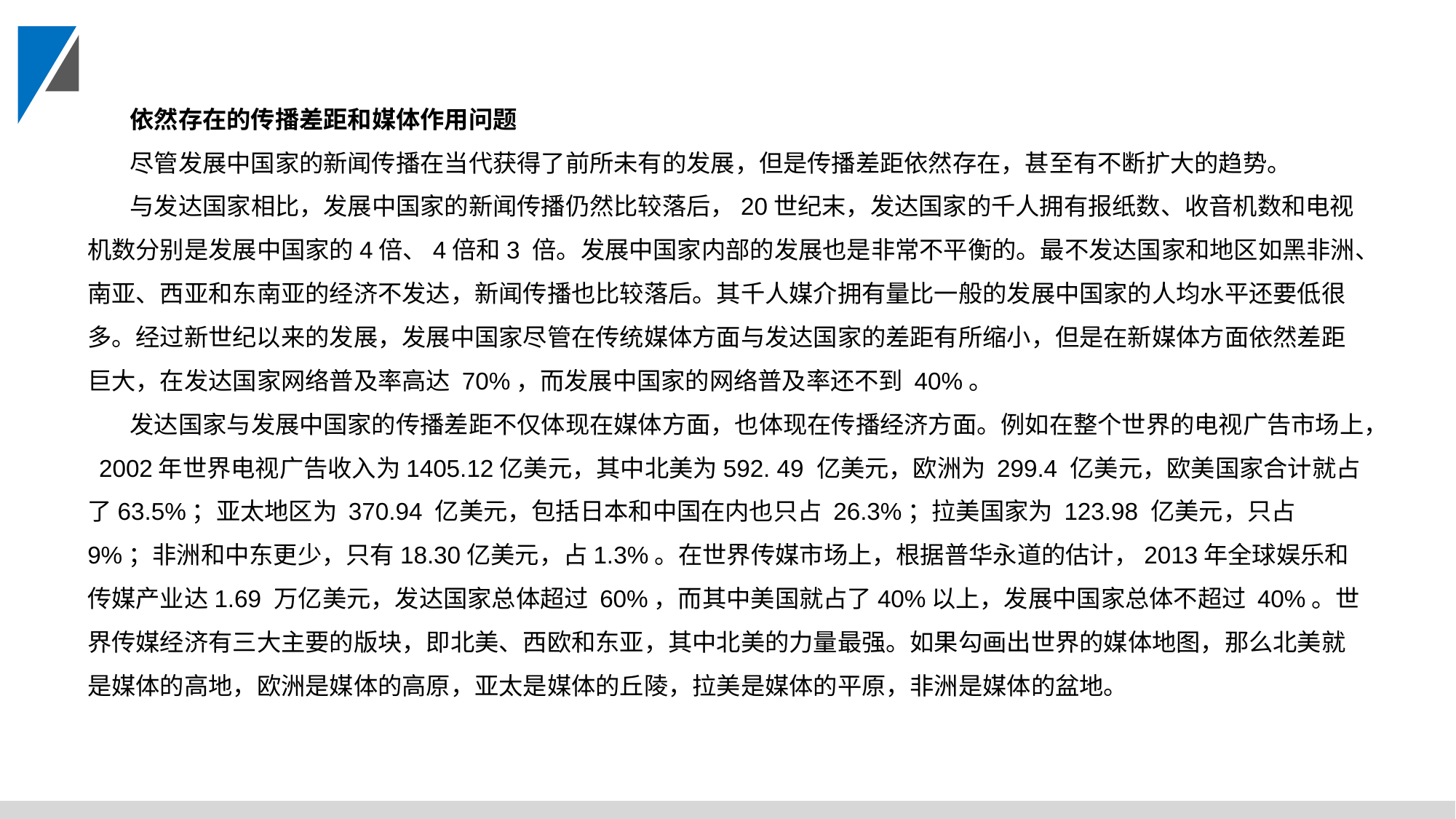

依然存在的传播差距和媒体作用问题
尽管发展中国家的新闻传播在当代获得了前所未有的发展，但是传播差距依然存在，甚至有不断扩大的趋势。
与发达国家相比，发展中国家的新闻传播仍然比较落后，20世纪末，发达国家的千人拥有报纸数、收音机数和电视机数分别是发展中国家的4倍、4倍和3 倍。发展中国家内部的发展也是非常不平衡的。最不发达国家和地区如黑非洲、南亚、西亚和东南亚的经济不发达，新闻传播也比较落后。其千人媒介拥有量比一般的发展中国家的人均水平还要低很多。经过新世纪以来的发展，发展中国家尽管在传统媒体方面与发达国家的差距有所缩小，但是在新媒体方面依然差距巨大，在发达国家网络普及率高达 70%，而发展中国家的网络普及率还不到 40%。
发达国家与发展中国家的传播差距不仅体现在媒体方面，也体现在传播经济方面。例如在整个世界的电视广告市场上， 2002年世界电视广告收入为1405.12亿美元，其中北美为592. 49 亿美元，欧洲为 299.4 亿美元，欧美国家合计就占了63.5%；亚太地区为 370.94 亿美元，包括日本和中国在内也只占 26.3%；拉美国家为 123.98 亿美元，只占 9%；非洲和中东更少，只有18.30亿美元，占1.3%。在世界传媒市场上，根据普华永道的估计，2013年全球娱乐和传媒产业达1.69 万亿美元，发达国家总体超过 60%，而其中美国就占了40%以上，发展中国家总体不超过 40%。世界传媒经济有三大主要的版块，即北美、西欧和东亚，其中北美的力量最强。如果勾画出世界的媒体地图，那么北美就是媒体的高地，欧洲是媒体的高原，亚太是媒体的丘陵，拉美是媒体的平原，非洲是媒体的盆地。